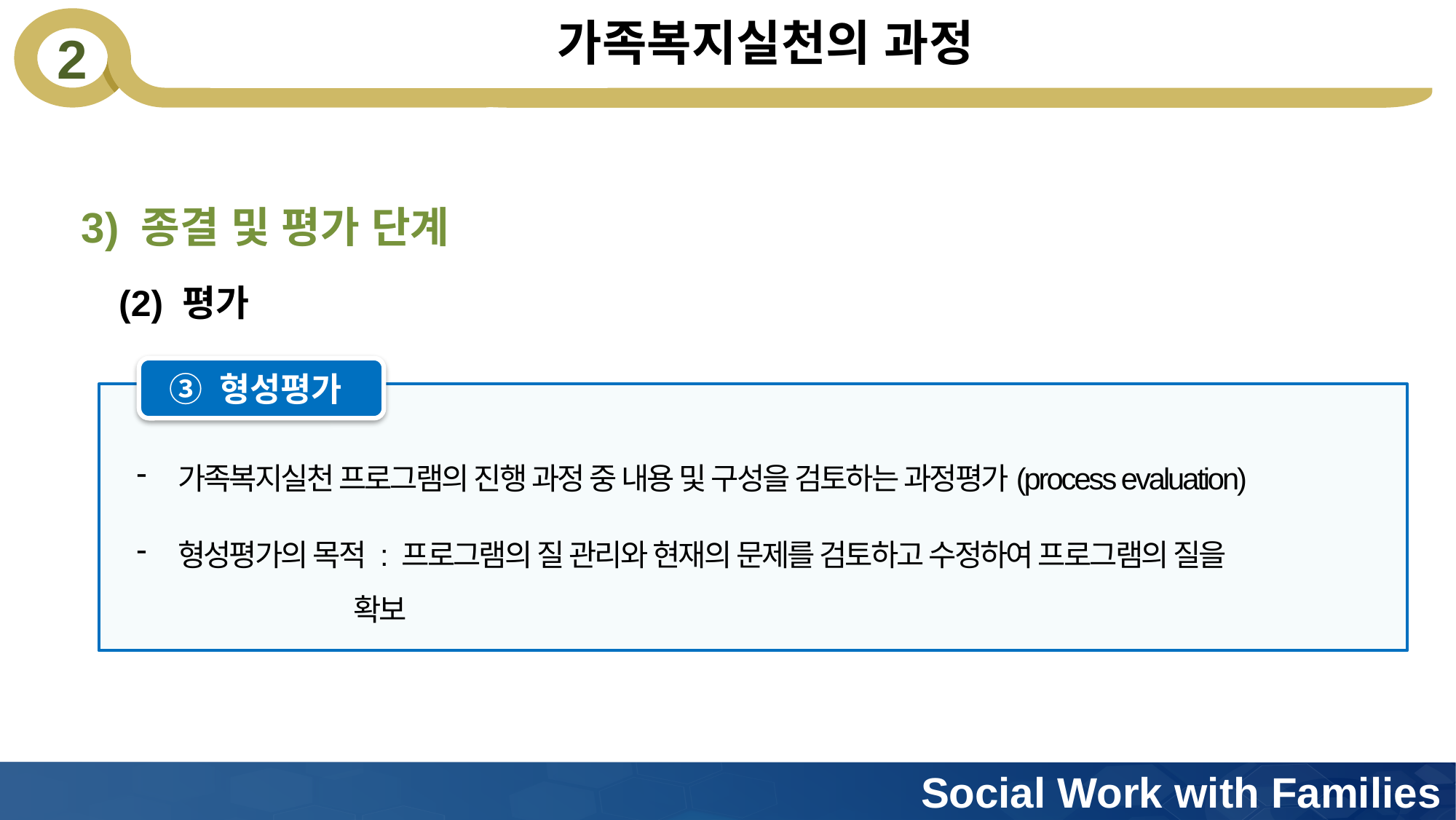

# 가족복지실천의 과정
3) 종결 및 평가 단계
(2) 평가

③ 형성평가

가족복지실천 프로그램의 진행 과정 중 내용 및 구성을 검토하는 과정평가(process evaluation)

형성평가의 목적 : 프로그램의 질 관리와 현재의 문제를 검토하고 수정하여 프로그램의 질을
                                 확보